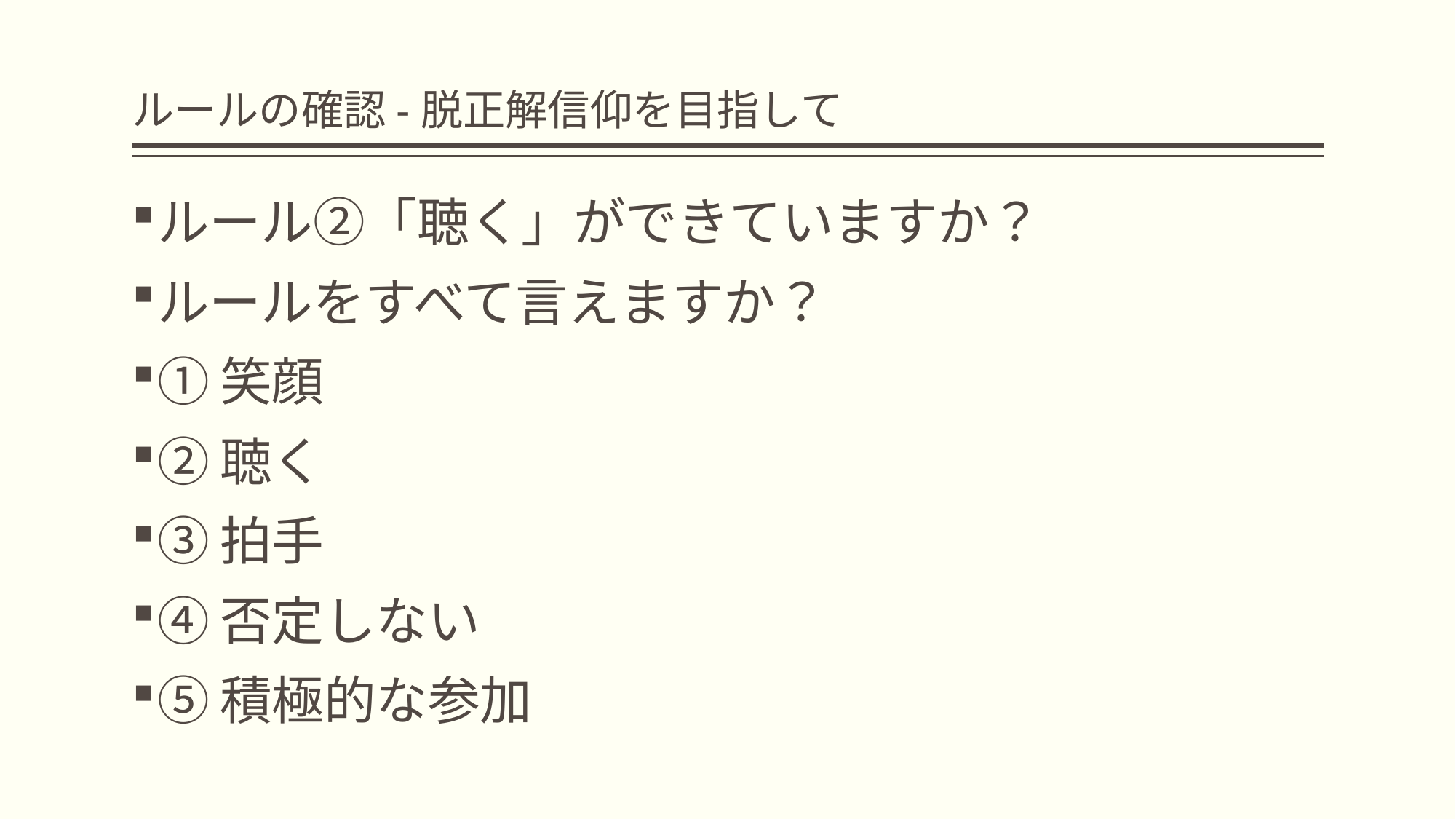

# ルールの確認-脱正解信仰を目指して
ルール②「聴く」ができていますか？
ルールをすべて言えますか？
①笑顔
②聴く
③拍手
④否定しない
⑤積極的な参加